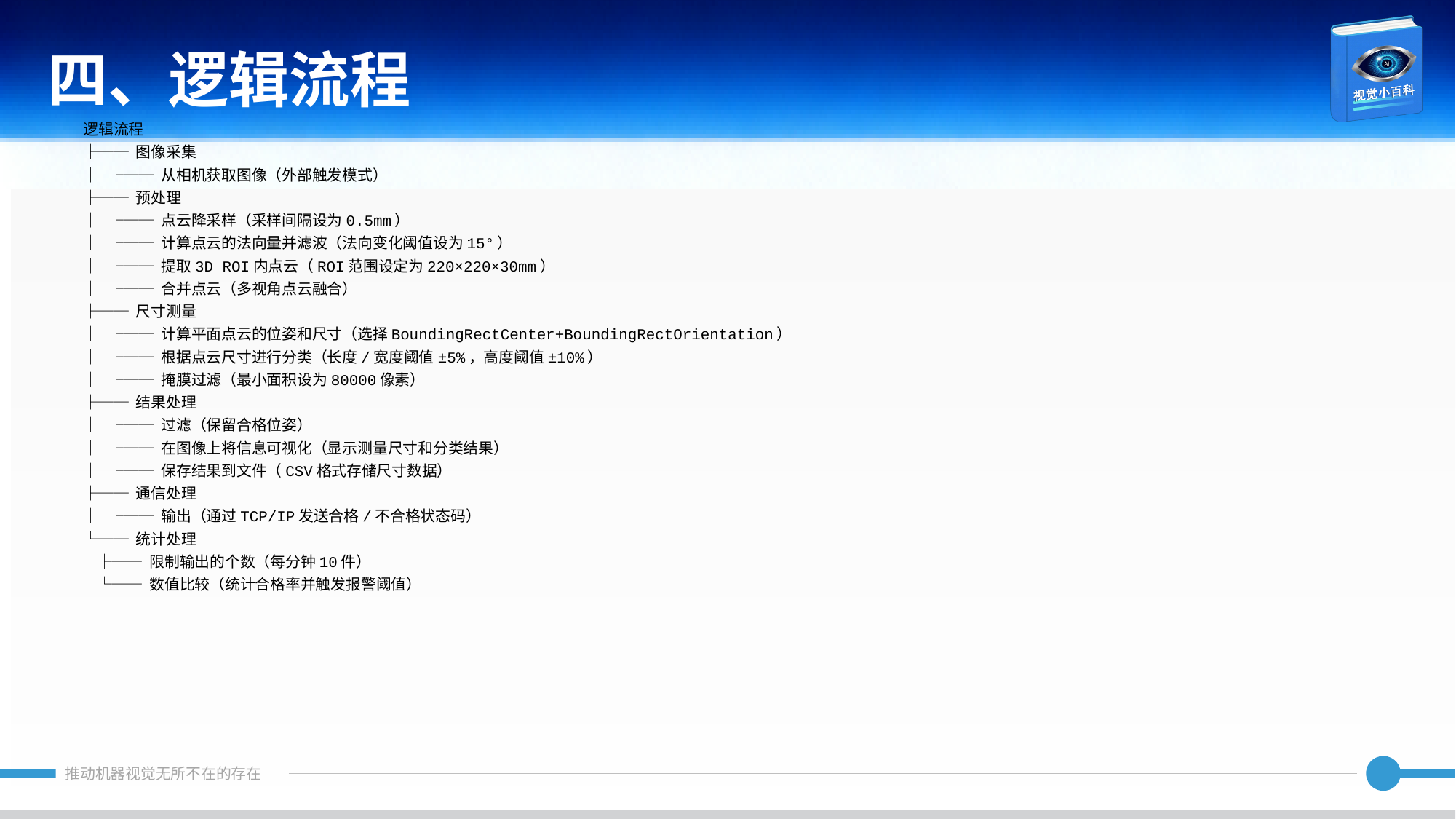

四、逻辑流程

逻辑流程
├── 图像采集
│   └── 从相机获取图像（外部触发模式）
├── 预处理
│   ├── 点云降采样（采样间隔设为0.5mm）
│   ├── 计算点云的法向量并滤波（法向变化阈值设为15°）
│   ├── 提取3D ROI内点云（ROI范围设定为220×220×30mm）
│   └── 合并点云（多视角点云融合）
├── 尺寸测量
│   ├── 计算平面点云的位姿和尺寸（选择BoundingRectCenter+BoundingRectOrientation）
│   ├── 根据点云尺寸进行分类（长度/宽度阈值±5%，高度阈值±10%）
│   └── 掩膜过滤（最小面积设为80000像素）
├── 结果处理
│   ├── 过滤（保留合格位姿）
│   ├── 在图像上将信息可视化（显示测量尺寸和分类结果）
│   └── 保存结果到文件（CSV格式存储尺寸数据）
├── 通信处理
│   └── 输出（通过TCP/IP发送合格/不合格状态码）
└── 统计处理
    ├── 限制输出的个数（每分钟10件）
    └── 数值比较（统计合格率并触发报警阈值）
8